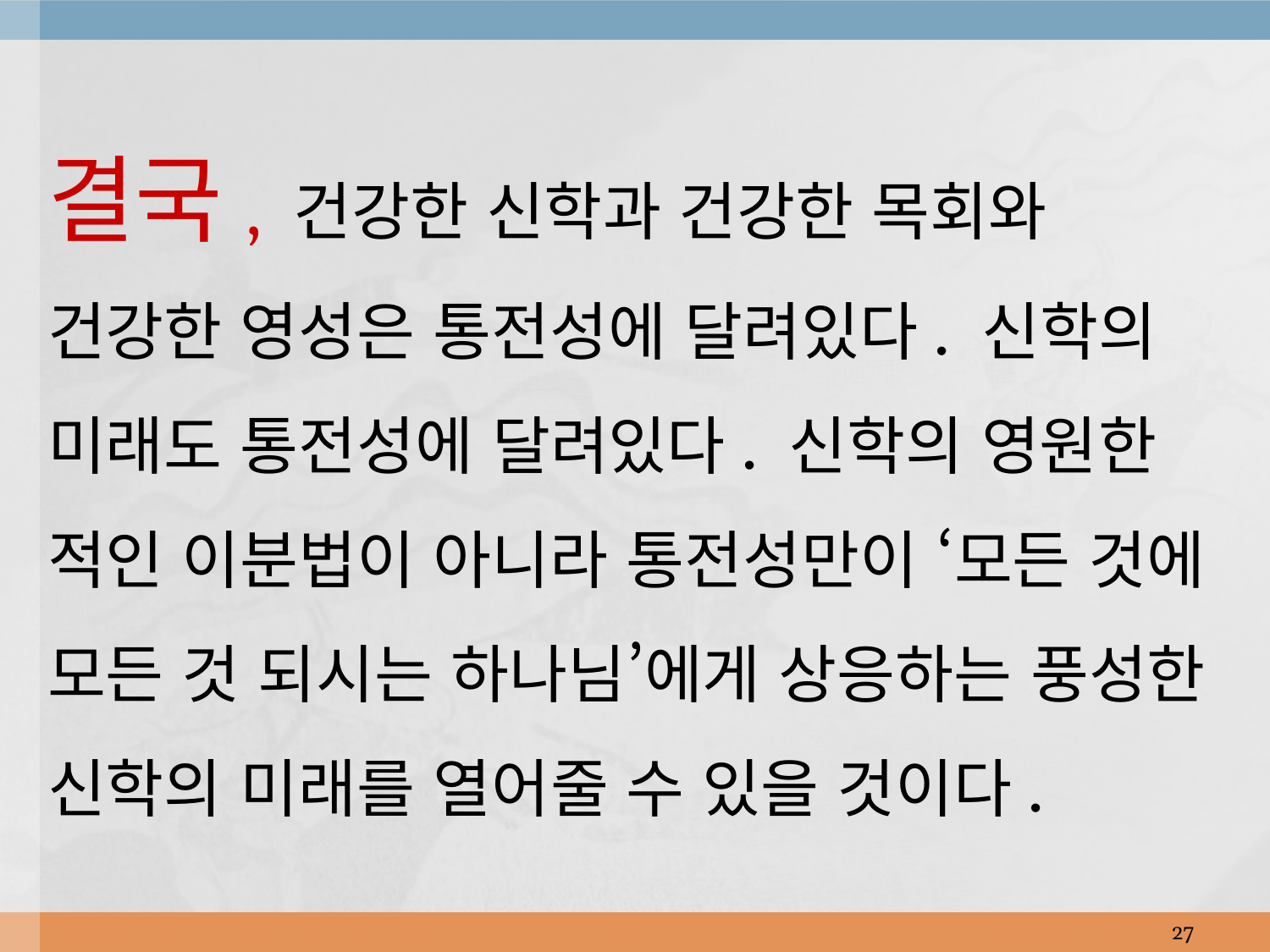

결국, 건강한 신학과 건강한 목회와 건강한 영성은 통전성에 달려있다. 신학의 미래도 통전성에 달려있다. 신학의 영원한 적인 이분법이 아니라 통전성만이 ‘모든 것에 모든 것 되시는 하나님’에게 상응하는 풍성한 신학의 미래를 열어줄 수 있을 것이다.
27